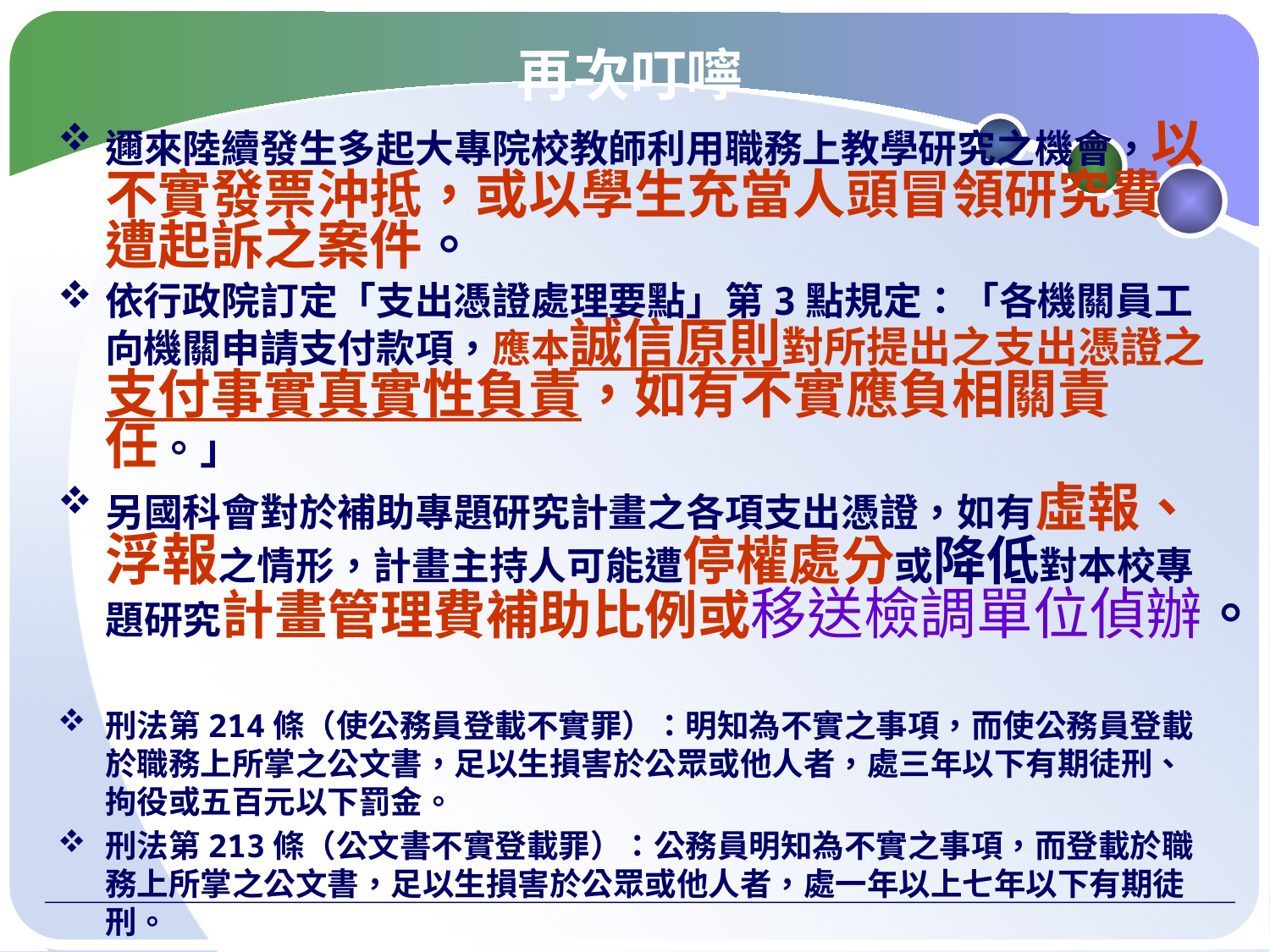

# 再次叮嚀
邇來陸續發生多起大專院校教師利用職務上教學研究之機會，以不實發票沖抵，或以學生充當人頭冒領研究費遭起訴之案件。
依行政院訂定「支出憑證處理要點」第3點規定：「各機關員工向機關申請支付款項，應本誠信原則對所提出之支出憑證之支付事實真實性負責，如有不實應負相關責任。」
另國科會對於補助專題研究計畫之各項支出憑證，如有虛報、浮報之情形，計畫主持人可能遭停權處分或降低對本校專題研究計畫管理費補助比例或移送檢調單位偵辦。
刑法第214條（使公務員登載不實罪）：明知為不實之事項，而使公務員登載於職務上所掌之公文書，足以生損害於公眾或他人者，處三年以下有期徒刑、拘役或五百元以下罰金。
刑法第213條（公文書不實登載罪）：公務員明知為不實之事項，而登載於職務上所掌之公文書，足以生損害於公眾或他人者，處一年以上七年以下有期徒刑。